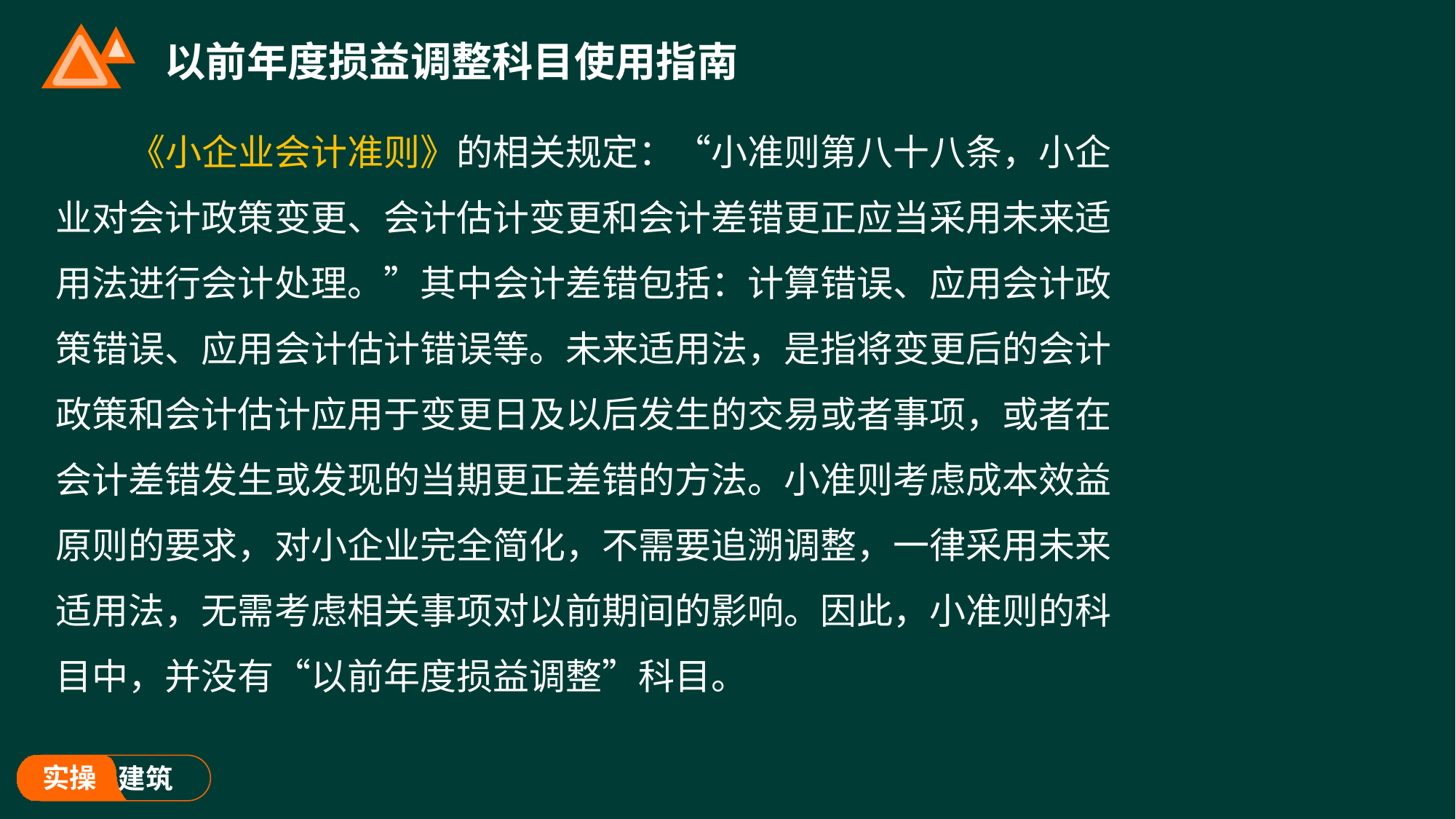

# 以前年度损益调整科目使用指南

《小企业会计准则》的相关规定：“小准则第八十八条，小企业对会计政策变更、会计估计变更和会计差错更正应当采用未来适用法进行会计处理。”其中会计差错包括：计算错误、应用会计政策错误、应用会计估计错误等。未来适用法，是指将变更后的会计政策和会计估计应用于变更日及以后发生的交易或者事项，或者在会计差错发生或发现的当期更正差错的方法。小准则考虑成本效益原则的要求，对小企业完全简化，不需要追溯调整，一律采用未来适用法，无需考虑相关事项对以前期间的影响。因此，小准则的科目中，并没有“以前年度损益调整”科目。